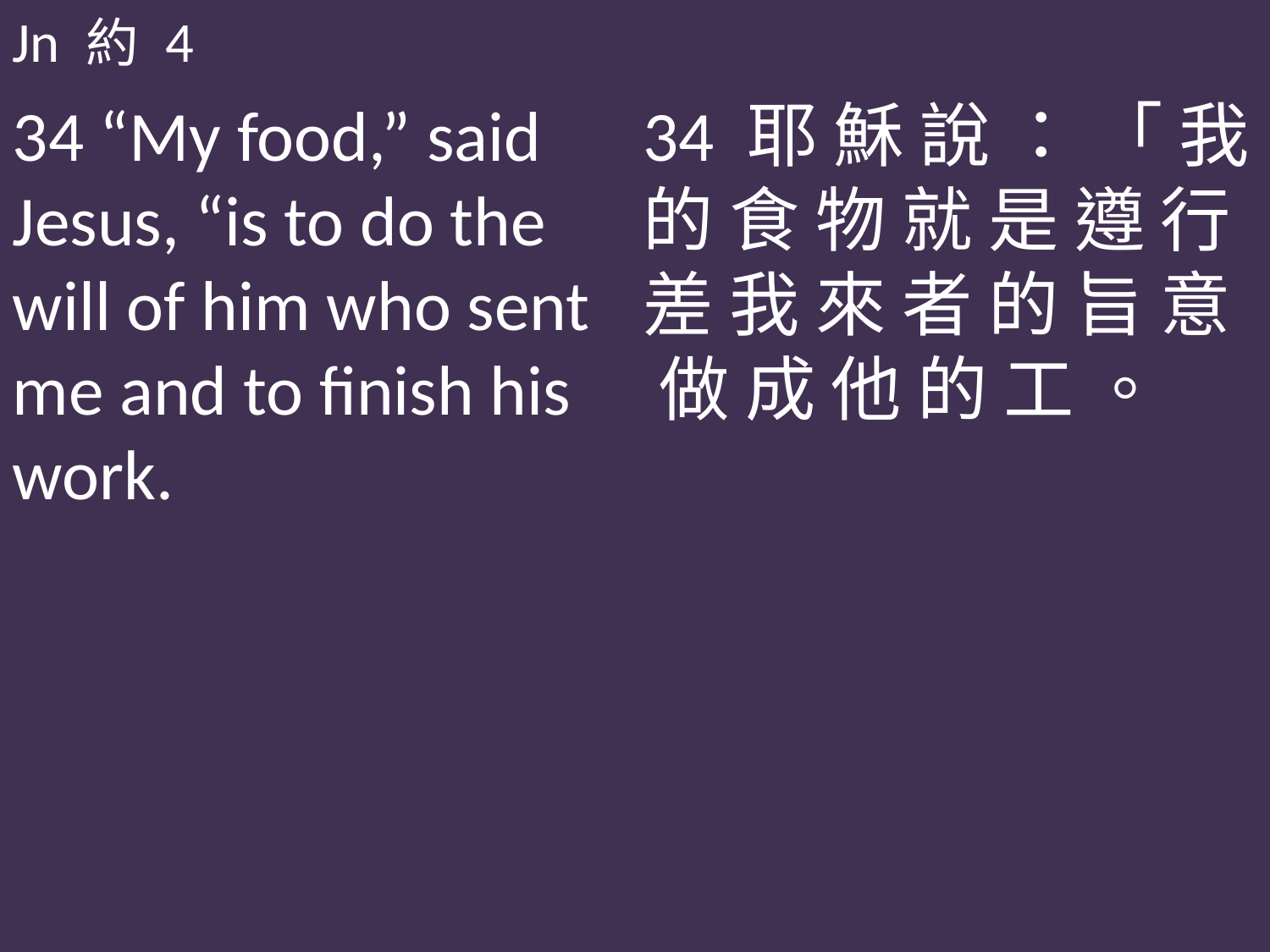

Jn 約 4
34 “My food,” said Jesus, “is to do the will of him who sent me and to finish his work.
34 耶 穌 說 ： 「 我 的 食 物 就 是 遵 行 差 我 來 者 的 旨 意 ， 做 成 他 的 工 。